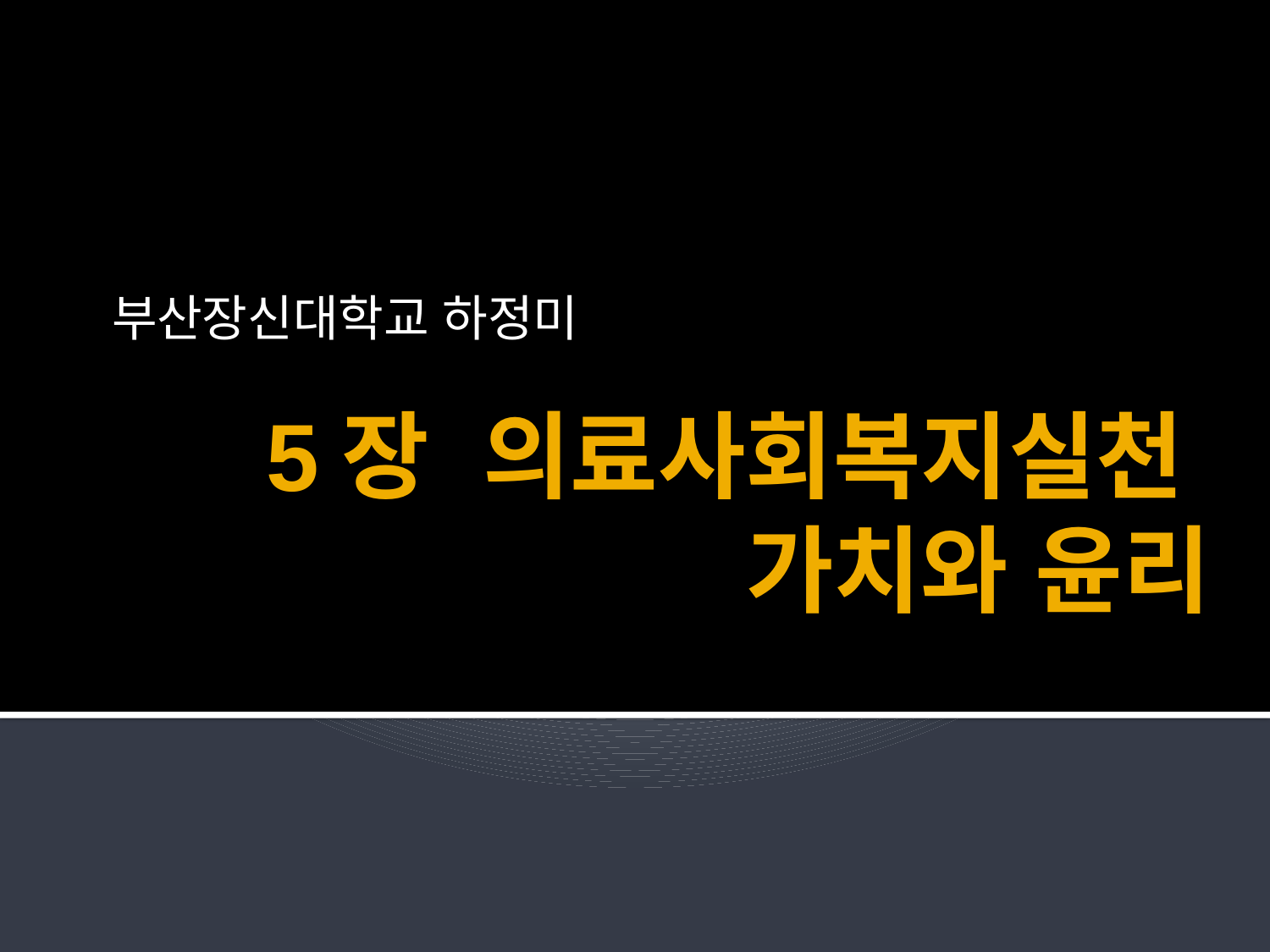

부산장신대학교 하정미
# 5장  의료사회복지실천 가치와 윤리